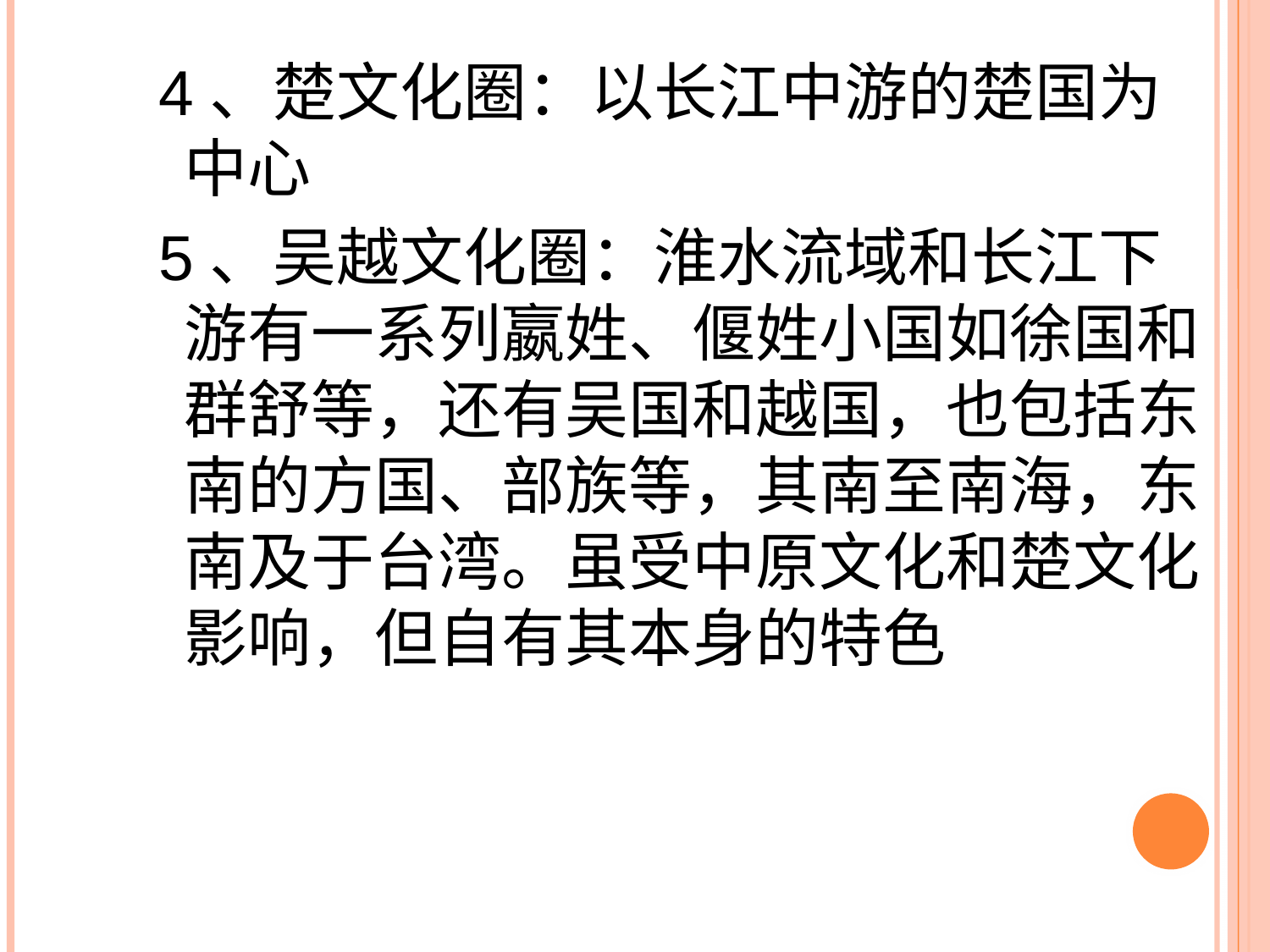

4、楚文化圈：以长江中游的楚国为中心
5、吴越文化圈：淮水流域和长江下游有一系列嬴姓、偃姓小国如徐国和群舒等，还有吴国和越国，也包括东南的方国、部族等，其南至南海，东南及于台湾。虽受中原文化和楚文化影响，但自有其本身的特色